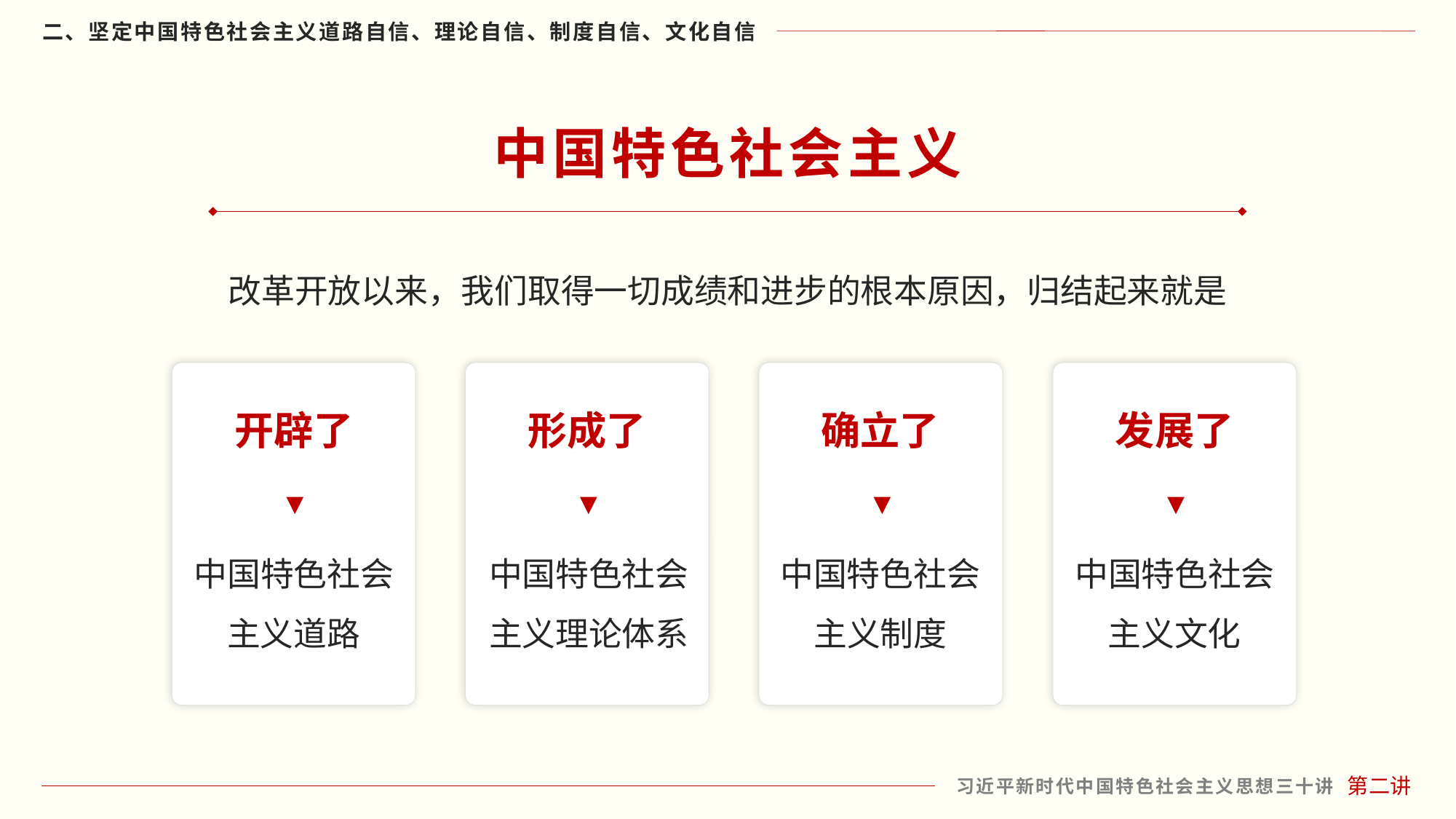

中国特色社会主义
改革开放以来，我们取得一切成绩和进步的根本原因，归结起来就是

形成了
确立了
发展了
开辟了

中国特色社会
主义道路
中国特色社会主义理论体系
中国特色社会主义制度
中国特色社会主义文化